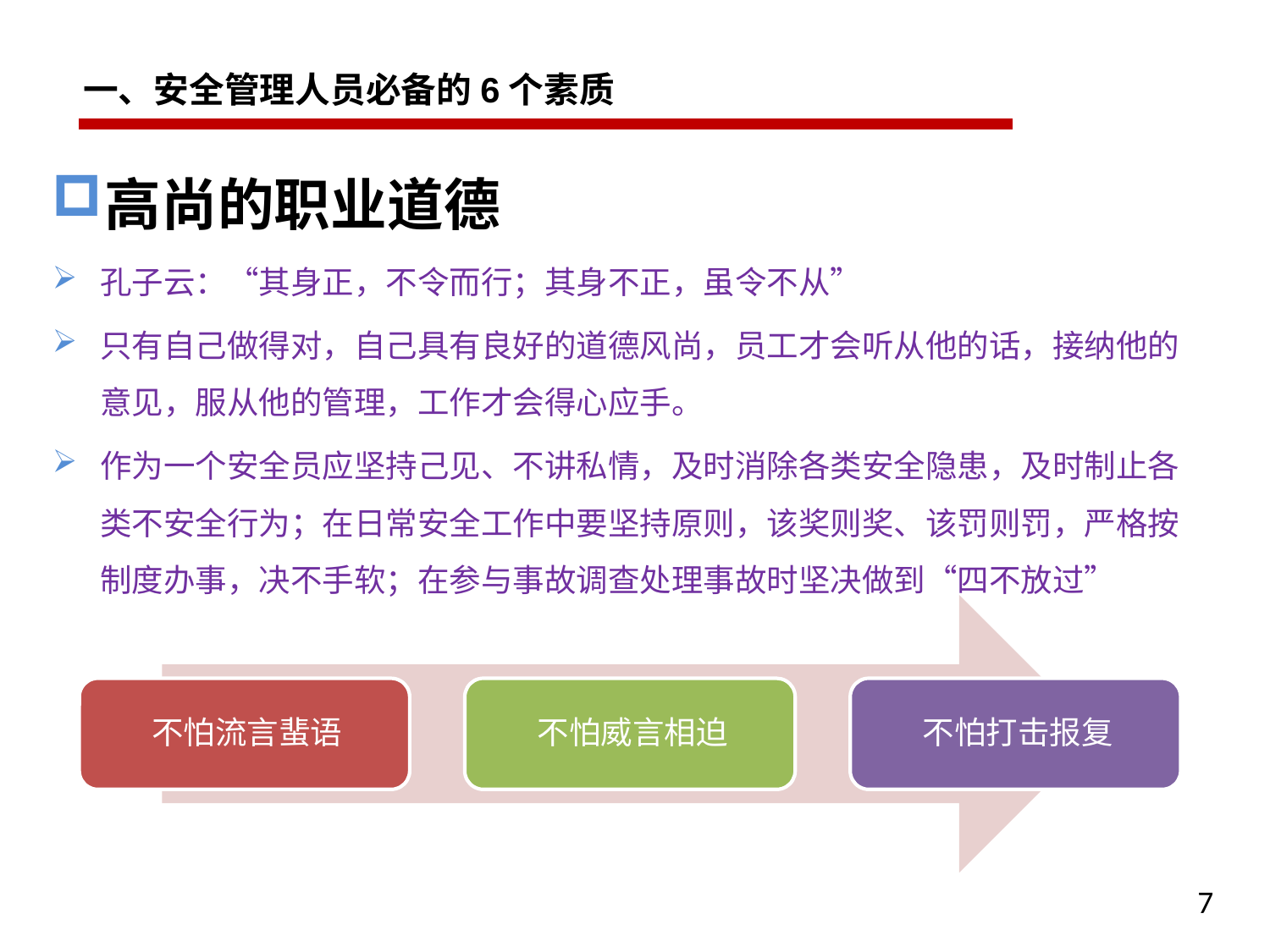

一、安全管理人员必备的6个素质
高尚的职业道德
孔子云：“其身正，不令而行；其身不正，虽令不从”
只有自己做得对，自己具有良好的道德风尚，员工才会听从他的话，接纳他的意见，服从他的管理，工作才会得心应手。
作为一个安全员应坚持己见、不讲私情，及时消除各类安全隐患，及时制止各类不安全行为；在日常安全工作中要坚持原则，该奖则奖、该罚则罚，严格按制度办事，决不手软；在参与事故调查处理事故时坚决做到“四不放过”

不怕流言蜚语
不怕威言相迫
不怕打击报复